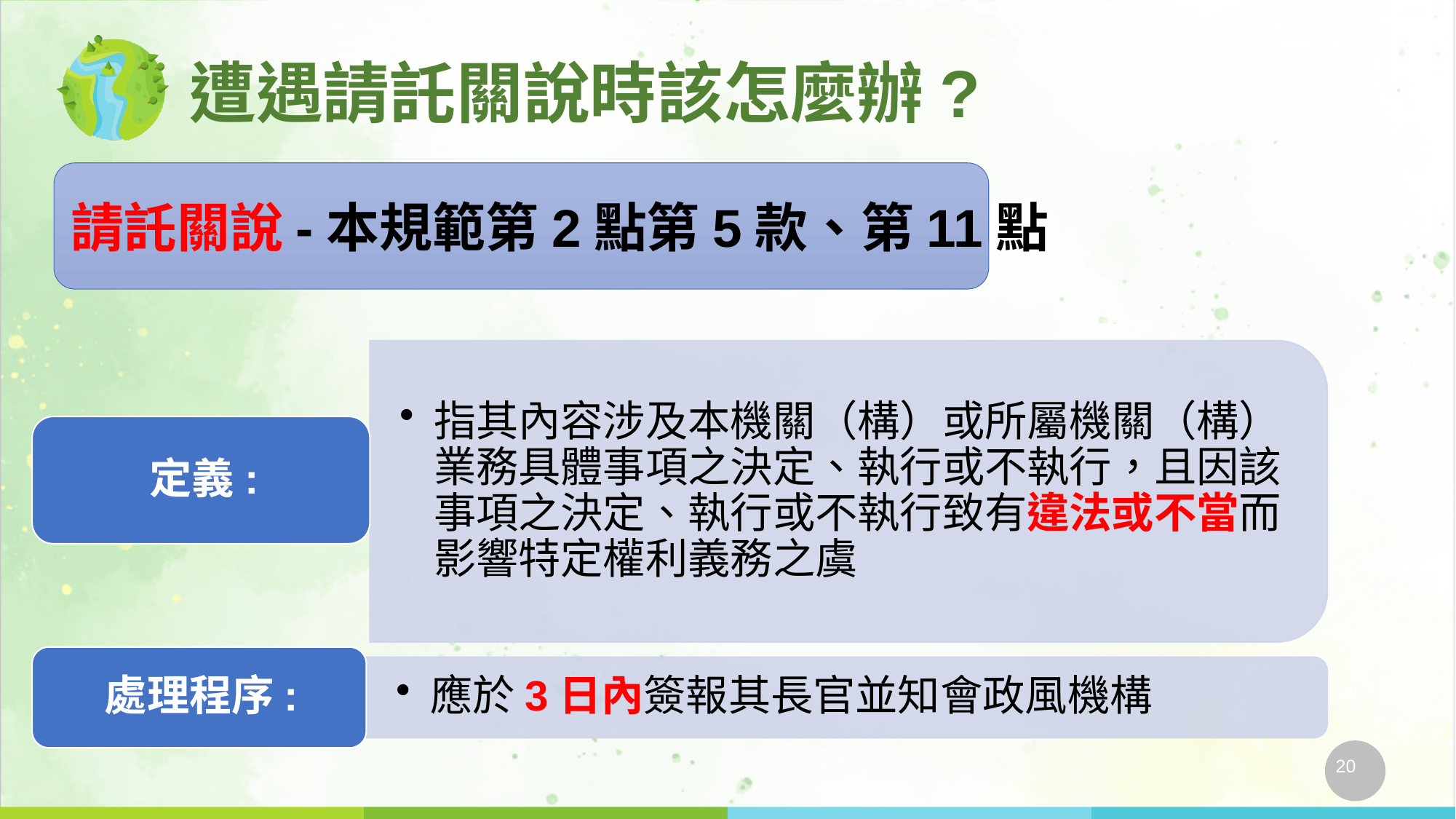

遭遇請託關說時該怎麼辦?
請託關說-本規範第2點第5款、第11點
指其內容涉及本機關（構）或所屬機關（構）業務具體事項之決定、執行或不執行，且因該事項之決定、執行或不執行致有違法或不當而影響特定權利義務之虞
定義:
應於3日內簽報其長官並知會政風機構
處理程序:
20
20